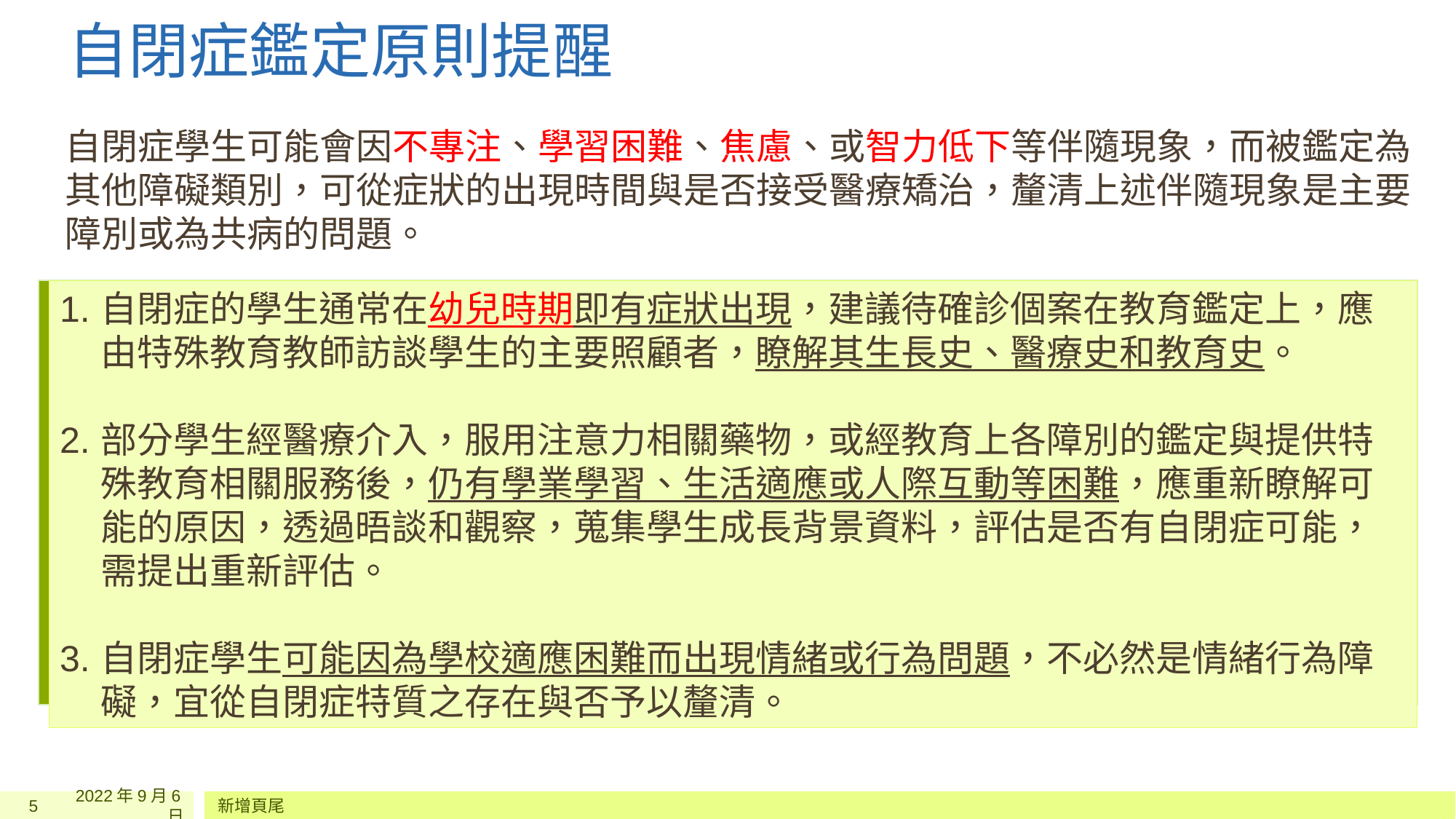

自閉症鑑定原則提醒
自閉症學生可能會因不專注、學習困難、焦慮、或智力低下等伴隨現象，而被鑑定為其他障礙類別，可從症狀的出現時間與是否接受醫療矯治，釐清上述伴隨現象是主要障別或為共病的問題。

自閉症的學生通常在幼兒時期即有症狀出現，建議待確診個案在教育鑑定上，應由特殊教育教師訪談學生的主要照顧者，瞭解其生長史、醫療史和教育史。

部分學生經醫療介入，服用注意力相關藥物，或經教育上各障別的鑑定與提供特殊教育相關服務後，仍有學業學習、生活適應或人際互動等困難，應重新瞭解可能的原因，透過晤談和觀察，蒐集學生成長背景資料，評估是否有自閉症可能，需提出重新評估。

自閉症學生可能因為學校適應困難而出現情緒或行為問題，不必然是情緒行為障礙，宜從自閉症特質之存在與否予以釐清。
5
2022年9月6日
新增頁尾